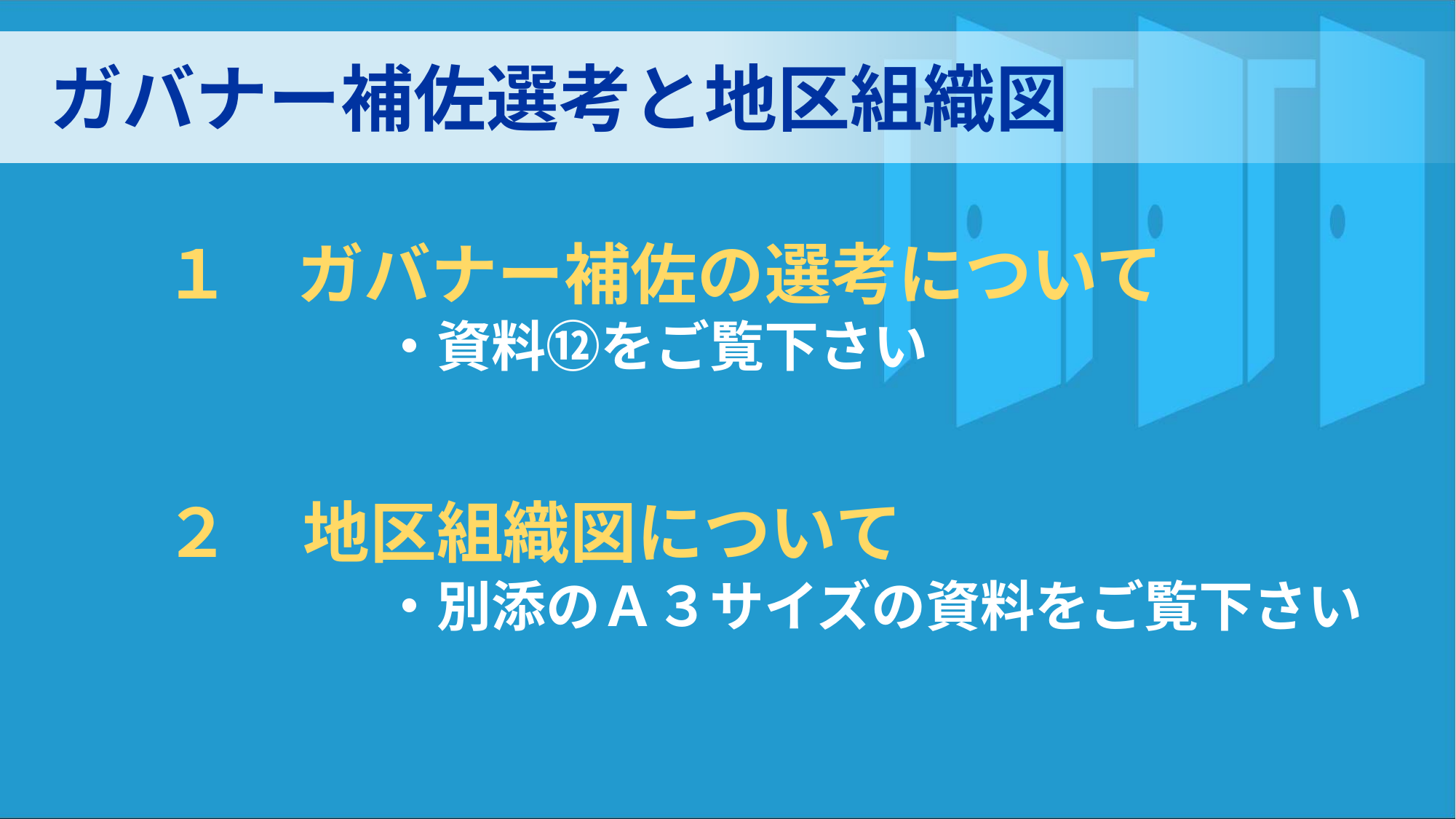

ガバナー補佐選考と地区組織図
１　ガバナー補佐の選考について
　　　　・資料⑫をご覧下さい

RIの柔軟性・多様性
２　地区組織図について
　　　　・別添のＡ３サイズの資料をご覧下さい

自らの地区・クラブ・委員会の
立ち位置を知る